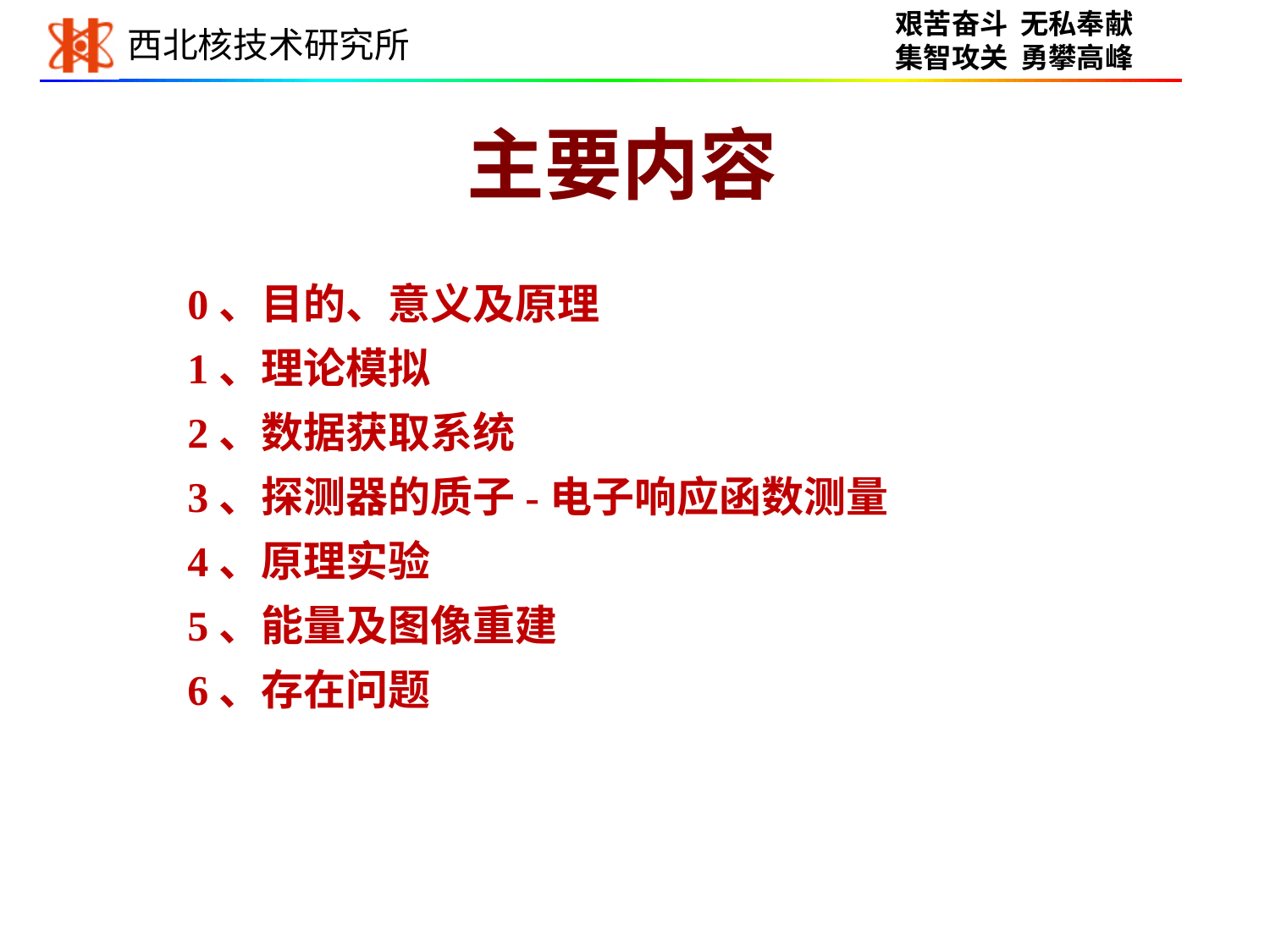

# 主要内容
0、目的、意义及原理
1、理论模拟
2、数据获取系统
3、探测器的质子-电子响应函数测量
4、原理实验
5、能量及图像重建
6、存在问题